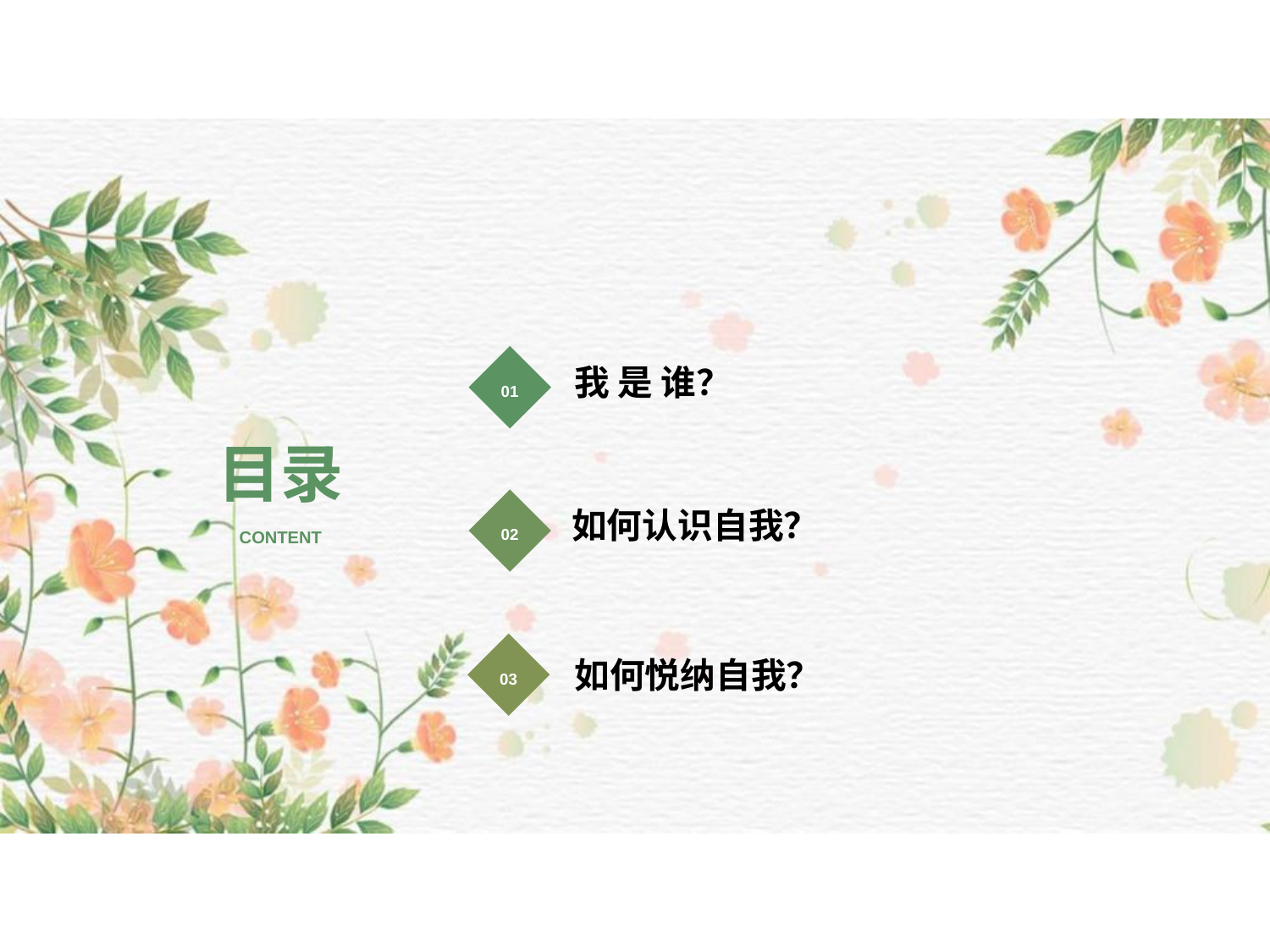

01
我 是 谁？
目录
02
如何认识自我？
CONTENT
03
如何悦纳自我？